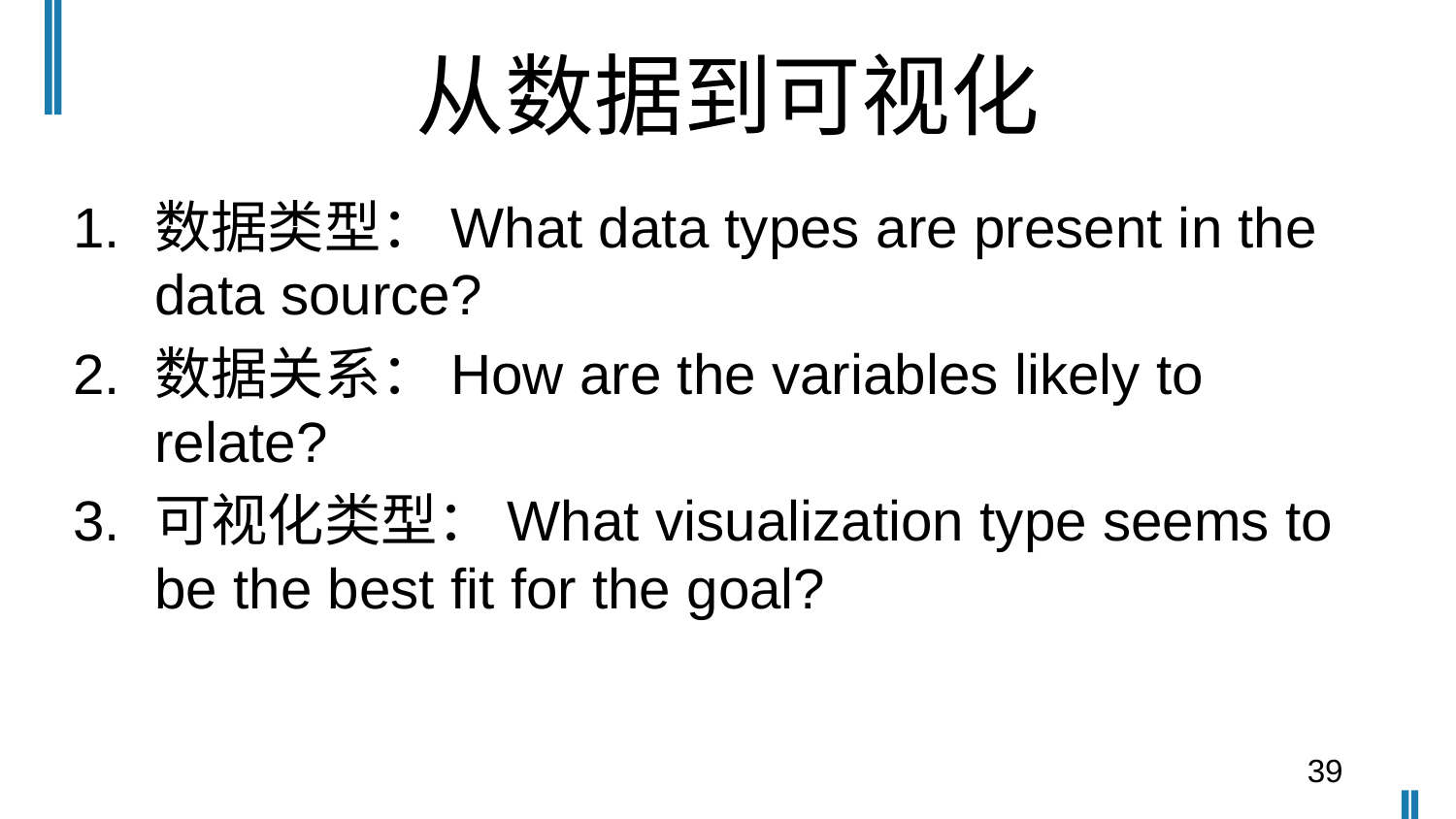

# 从数据到可视化
数据类型：What data types are present in the data source?
数据关系：How are the variables likely to relate?
可视化类型：What visualization type seems to be the best fit for the goal?
39